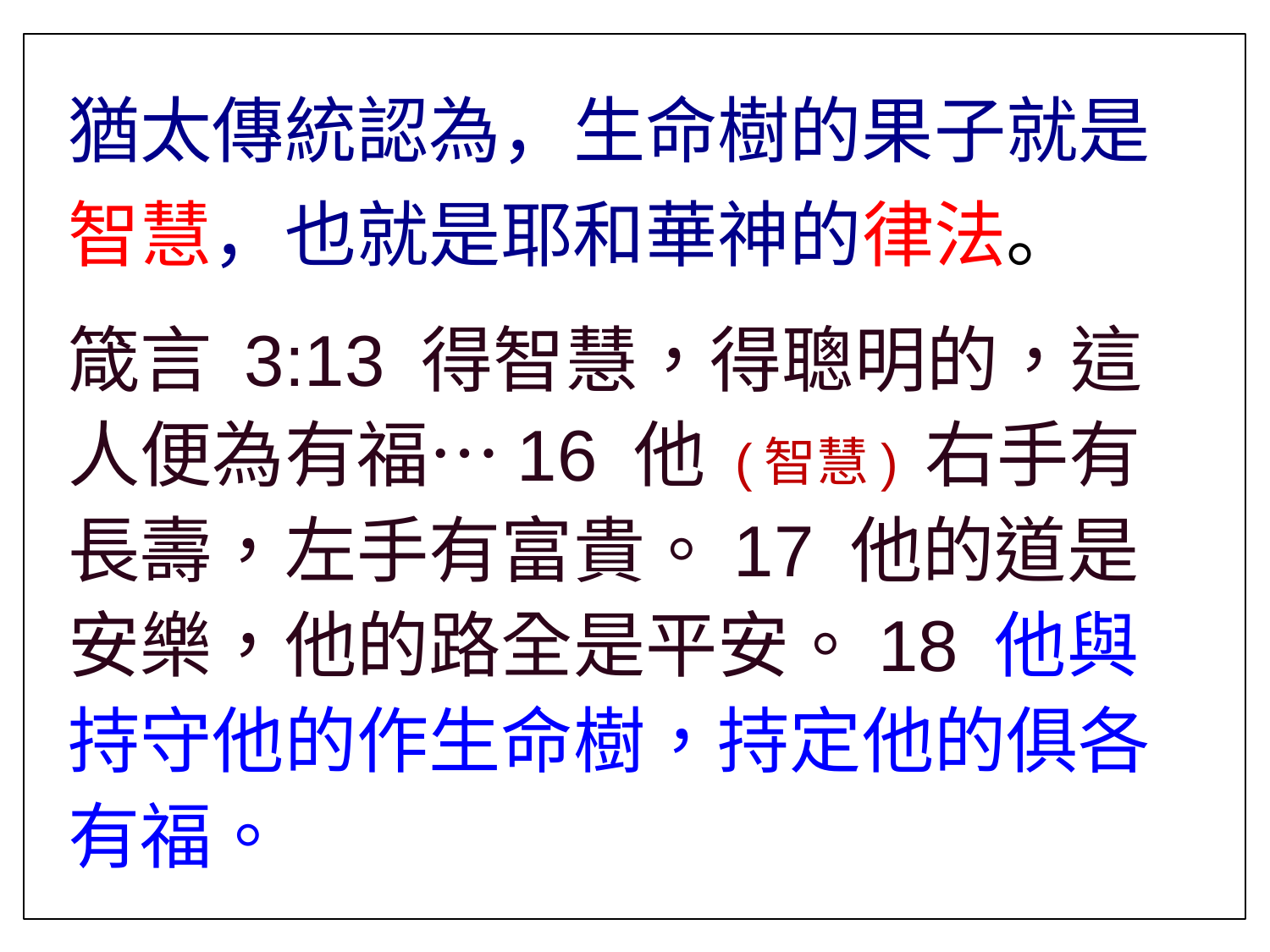

猶太傳統認為，生命樹的果子就是智慧，也就是耶和華神的律法。
箴言 3:13 得智慧，得聰明的，這人便為有福…16 他 (智慧) 右手有長壽，左手有富貴。17 他的道是安樂，他的路全是平安。18 他與持守他的作生命樹，持定他的俱各有福。